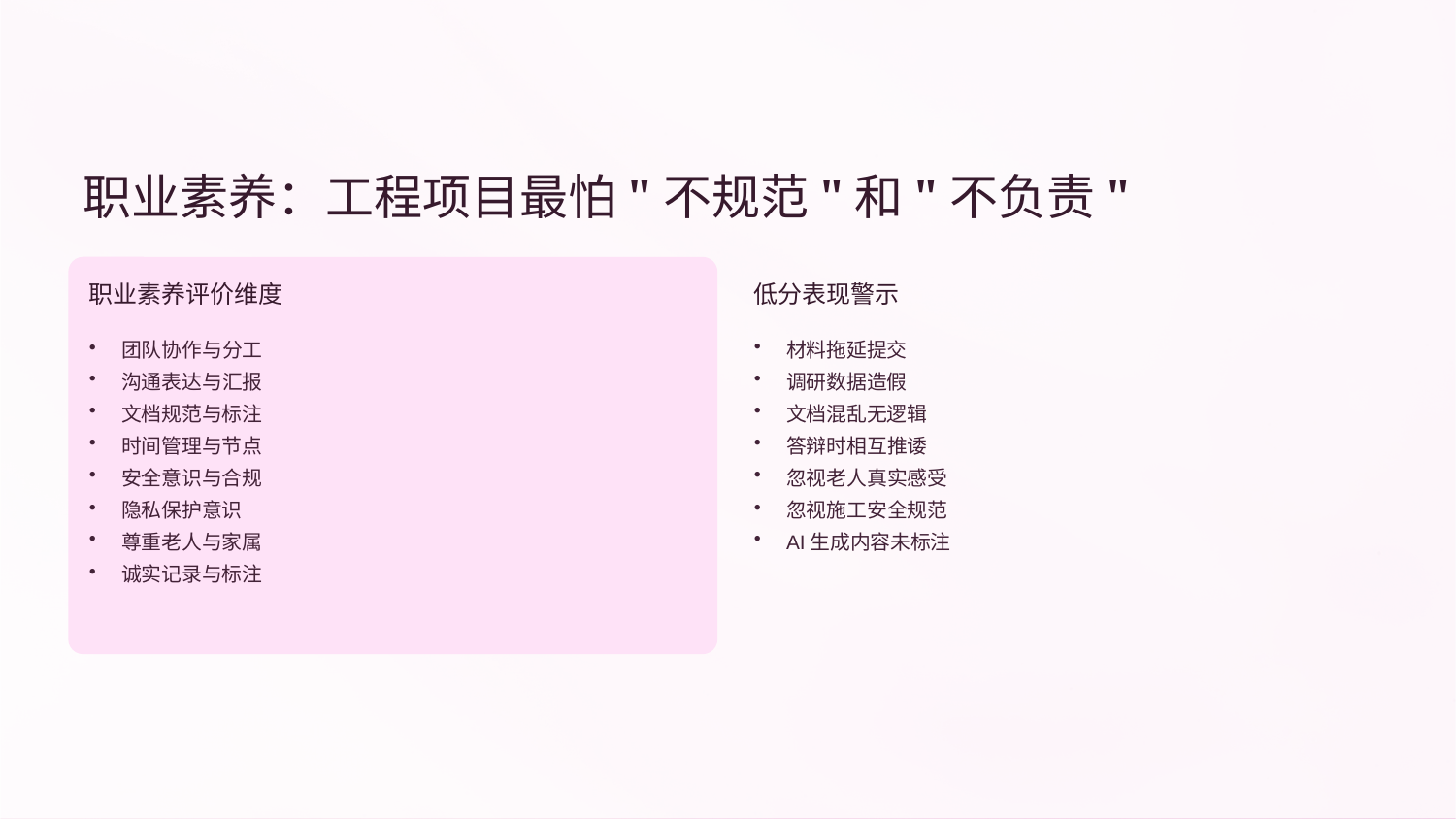

职业素养：工程项目最怕"不规范"和"不负责"

职业素养评价维度
低分表现警示
团队协作与分工
沟通表达与汇报
文档规范与标注
时间管理与节点
安全意识与合规
隐私保护意识
尊重老人与家属
诚实记录与标注
材料拖延提交
调研数据造假
文档混乱无逻辑
答辩时相互推诿
忽视老人真实感受
忽视施工安全规范
AI生成内容未标注